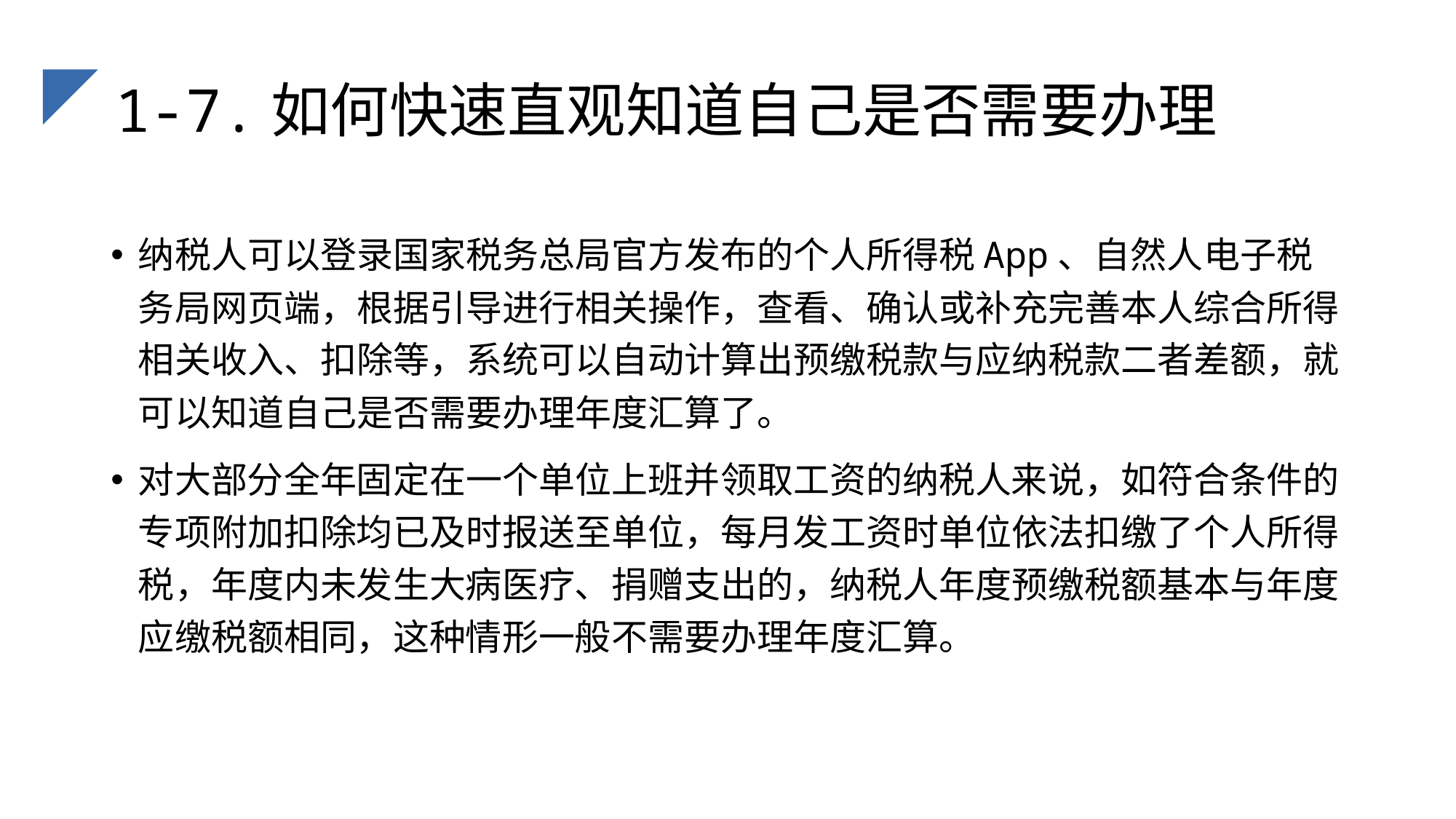

# 1-7.如何快速直观知道自己是否需要办理
纳税人可以登录国家税务总局官方发布的个人所得税App、自然人电子税务局网页端，根据引导进行相关操作，查看、确认或补充完善本人综合所得相关收入、扣除等，系统可以自动计算出预缴税款与应纳税款二者差额，就可以知道自己是否需要办理年度汇算了。
对大部分全年固定在一个单位上班并领取工资的纳税人来说，如符合条件的专项附加扣除均已及时报送至单位，每月发工资时单位依法扣缴了个人所得税，年度内未发生大病医疗、捐赠支出的，纳税人年度预缴税额基本与年度应缴税额相同，这种情形一般不需要办理年度汇算。